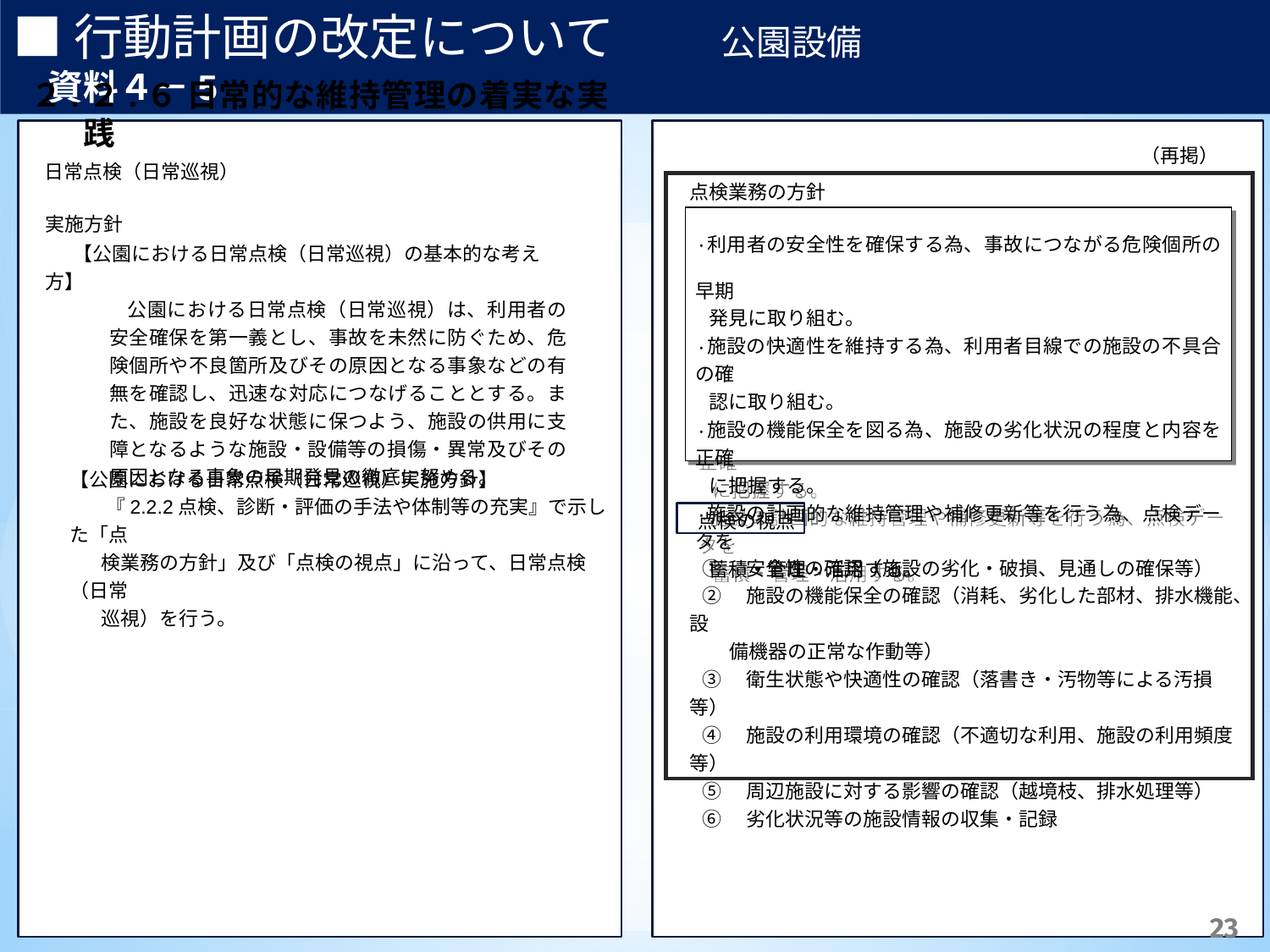

■行動計画の改定について　　　公園設備　　　　　　　　　　　　資料４－5
２.２.６ 日常的な維持管理の着実な実践
【補足】	体制は主に行っている実施主体を記載しており、これによらない場合もある。
※1	日常点検の頻度は当該路線により異なり、交通量2万台/日以上の路線では週2回、それ以外では週1回の頻度で実施。
※2	臨時的に行う緊急点検等は必要に応じて随意実施。

【補足】	体制は主に行っている実施主体を記載しており、これによらない場合もある。
※1	日常点検の頻度は当該路線により異なり、交通量2万台/日以上の路線では週2回、それ以外では週1回の頻度で実施。
※2	臨時的に行う緊急点検等は必要に応じて随意実施。

（再掲）
日常点検（日常巡視）

点検業務の方針
実施方針
【公園における日常点検（日常巡視）の基本的な考え方】
公園における日常点検（日常巡視）は、利用者の安全確保を第一義とし、事故を未然に防ぐため、危険個所や不良箇所及びその原因となる事象などの有無を確認し、迅速な対応につなげることとする。また、施設を良好な状態に保つよう、施設の供用に支障となるような施設・設備等の損傷・異常及びその原因となる事象の早期発見の徹底に努める。
利用者の安全性を確保する為、事故につながる危険個所の早期
  発見に取り組む。
施設の快適性を維持する為、利用者目線での施設の不具合の確
  認に取り組む。
施設の機能保全を図る為、施設の劣化状況の程度と内容を正確
  に把握する。
施設の計画的な維持管理や補修更新等を行う為、点検データを
  蓄積・管理・活用する。
【公園における日常点検（日常巡視）実施方針】
       『2.2.2点検、診断・評価の手法や体制等の充実』で示した「点
      検業務の方針」及び「点検の視点」に沿って、日常点検（日常
      巡視）を行う。
 点検の視点
   ①　安全性の確認（施設の劣化・破損、見通しの確保等）
   ②　施設の機能保全の確認（消耗、劣化した部材、排水機能、設
        備機器の正常な作動等）
   ③　衛生状態や快適性の確認（落書き・汚物等による汚損等）
   ④　施設の利用環境の確認（不適切な利用、施設の利用頻度等）
   ⑤　周辺施設に対する影響の確認（越境枝、排水処理等）
   ⑥　劣化状況等の施設情報の収集・記録

23